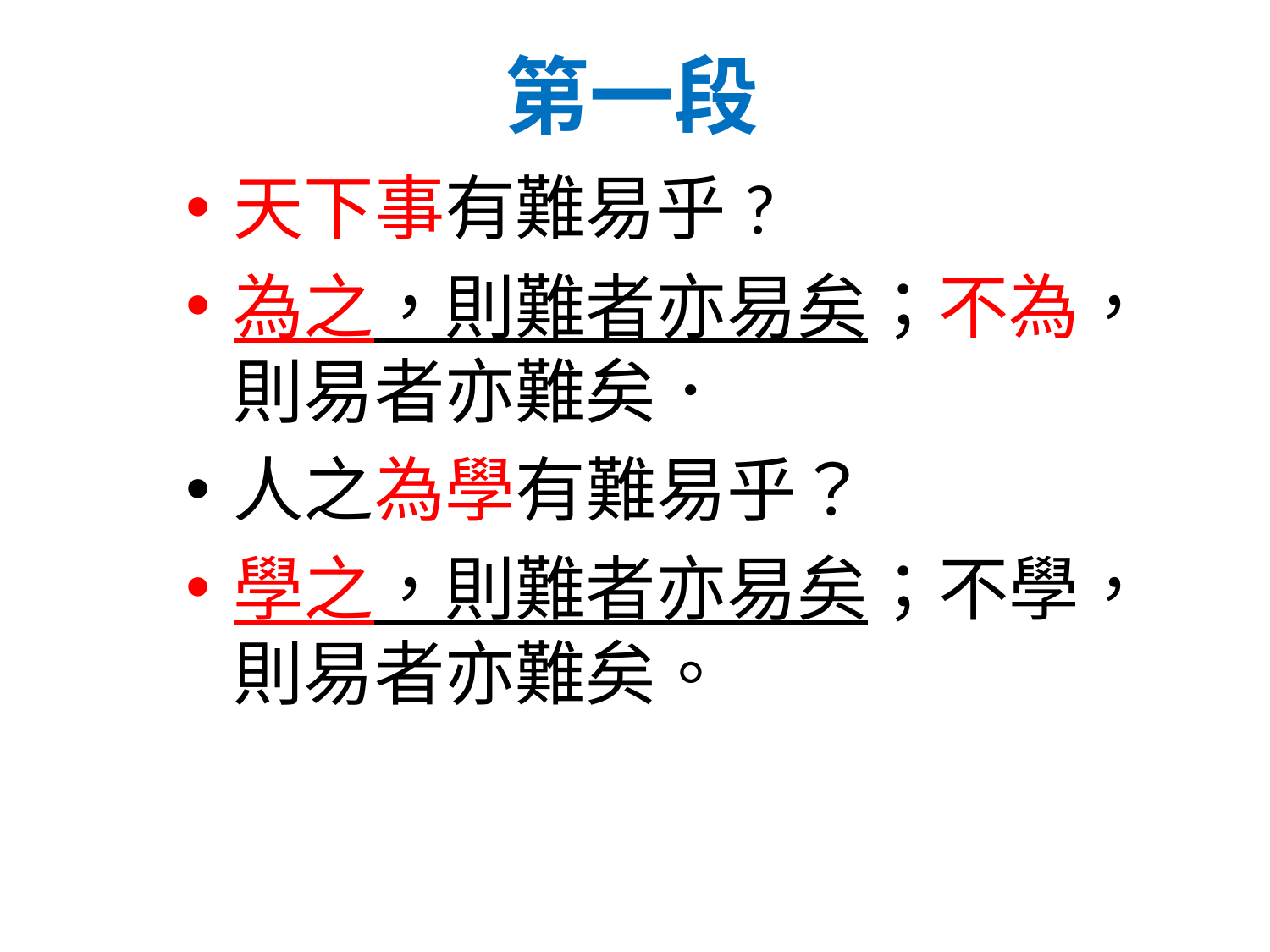

# 第一段
天下事有難易乎?
為之，則難者亦易矣；不為，則易者亦難矣．
人之為學有難易乎？
學之，則難者亦易矣；不學，則易者亦難矣。